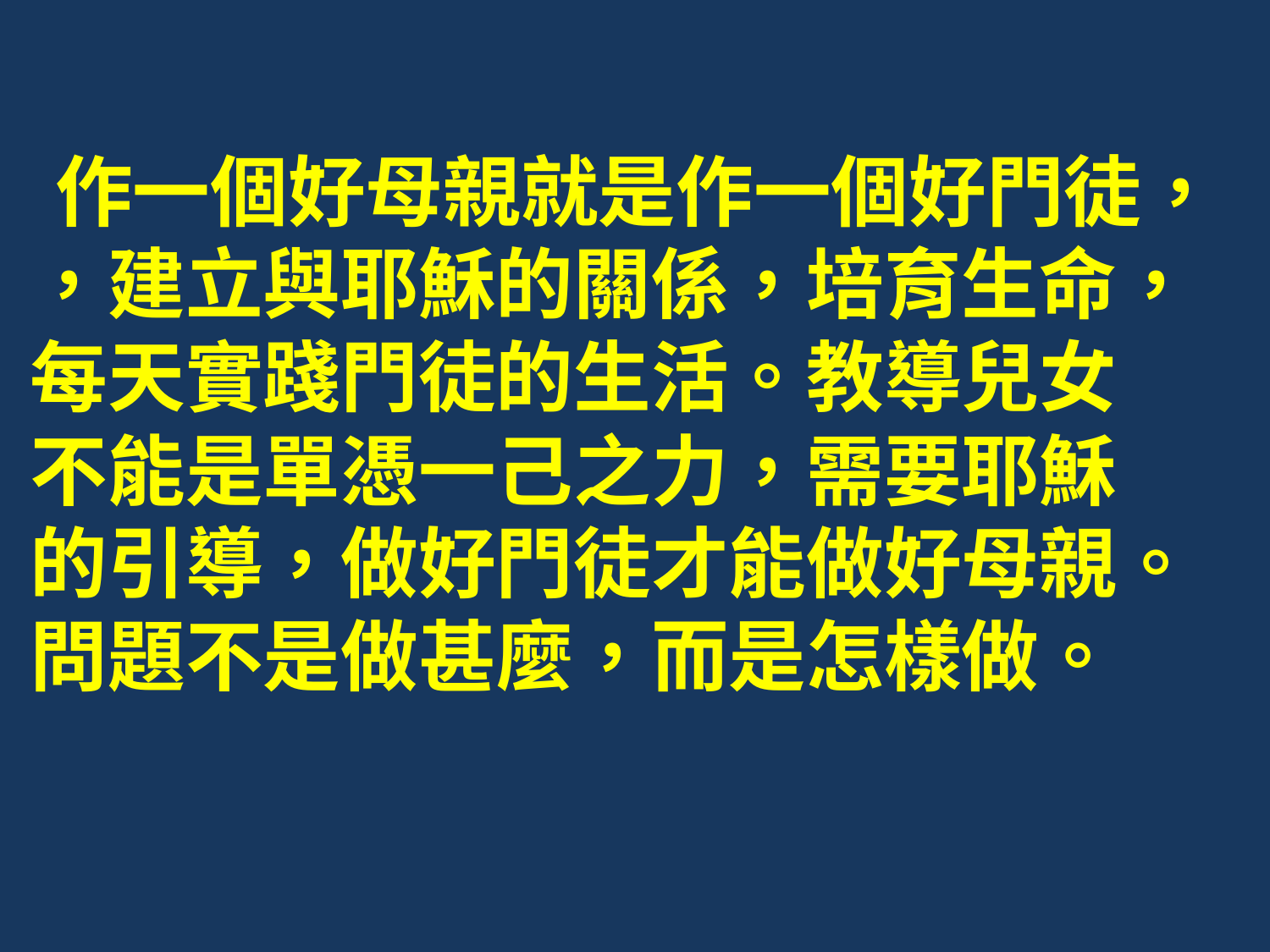

# 作一個好母親就是作一個好門徒， ，建立與耶穌的關係，培育生命， 每天實踐門徒的生活。教導兒女 不能是單憑一己之力，需要耶穌 的引導，做好門徒才能做好母親。 問題不是做甚麼，而是怎樣做。